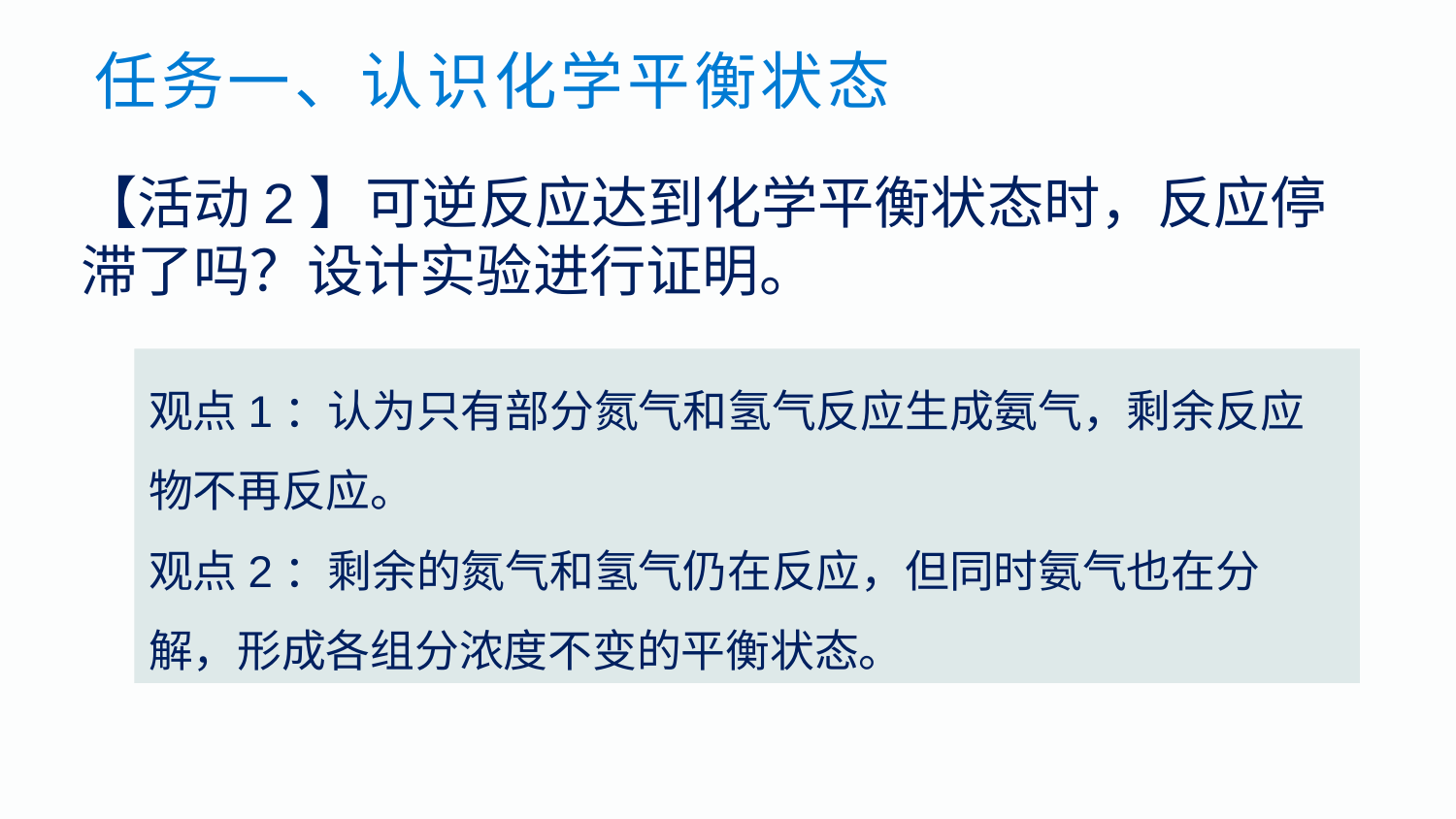

任务一、认识化学平衡状态
【活动2】可逆反应达到化学平衡状态时，反应停滞了吗？设计实验进行证明。
观点1：认为只有部分氮气和氢气反应生成氨气，剩余反应物不再反应。
观点2：剩余的氮气和氢气仍在反应，但同时氨气也在分解，形成各组分浓度不变的平衡状态。